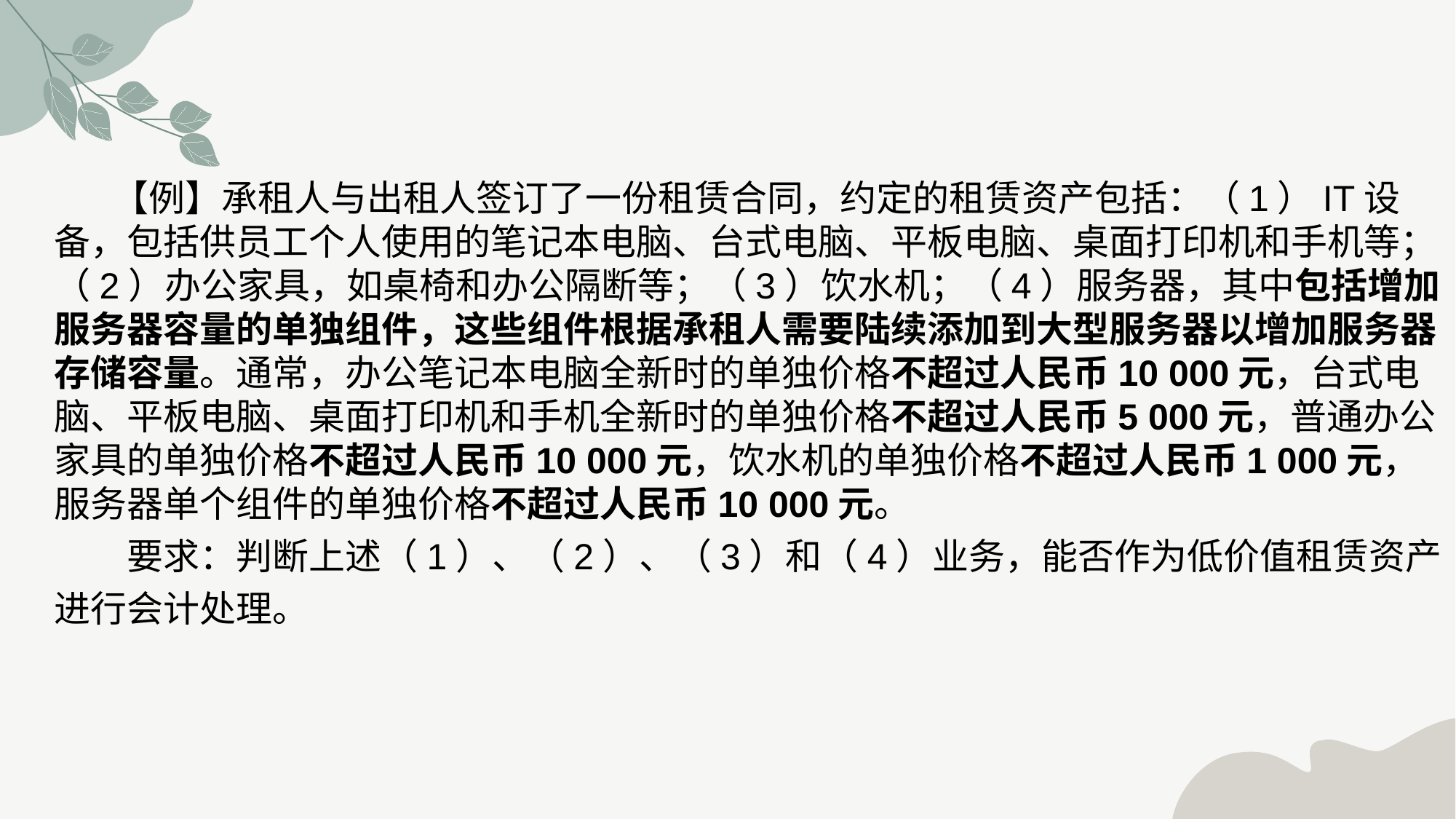

【例】承租人与出租人签订了一份租赁合同，约定的租赁资产包括：（1）IT设备，包括供员工个人使用的笔记本电脑、台式电脑、平板电脑、桌面打印机和手机等；（2）办公家具，如桌椅和办公隔断等；（3）饮水机；（4）服务器，其中包括增加服务器容量的单独组件，这些组件根据承租人需要陆续添加到大型服务器以增加服务器存储容量。通常，办公笔记本电脑全新时的单独价格不超过人民币10 000元，台式电脑、平板电脑、桌面打印机和手机全新时的单独价格不超过人民币5 000元，普通办公家具的单独价格不超过人民币10 000元，饮水机的单独价格不超过人民币1 000元，服务器单个组件的单独价格不超过人民币10 000元。　　要求：判断上述（1）、（2）、（3）和（4）业务，能否作为低价值租赁资产进行会计处理。